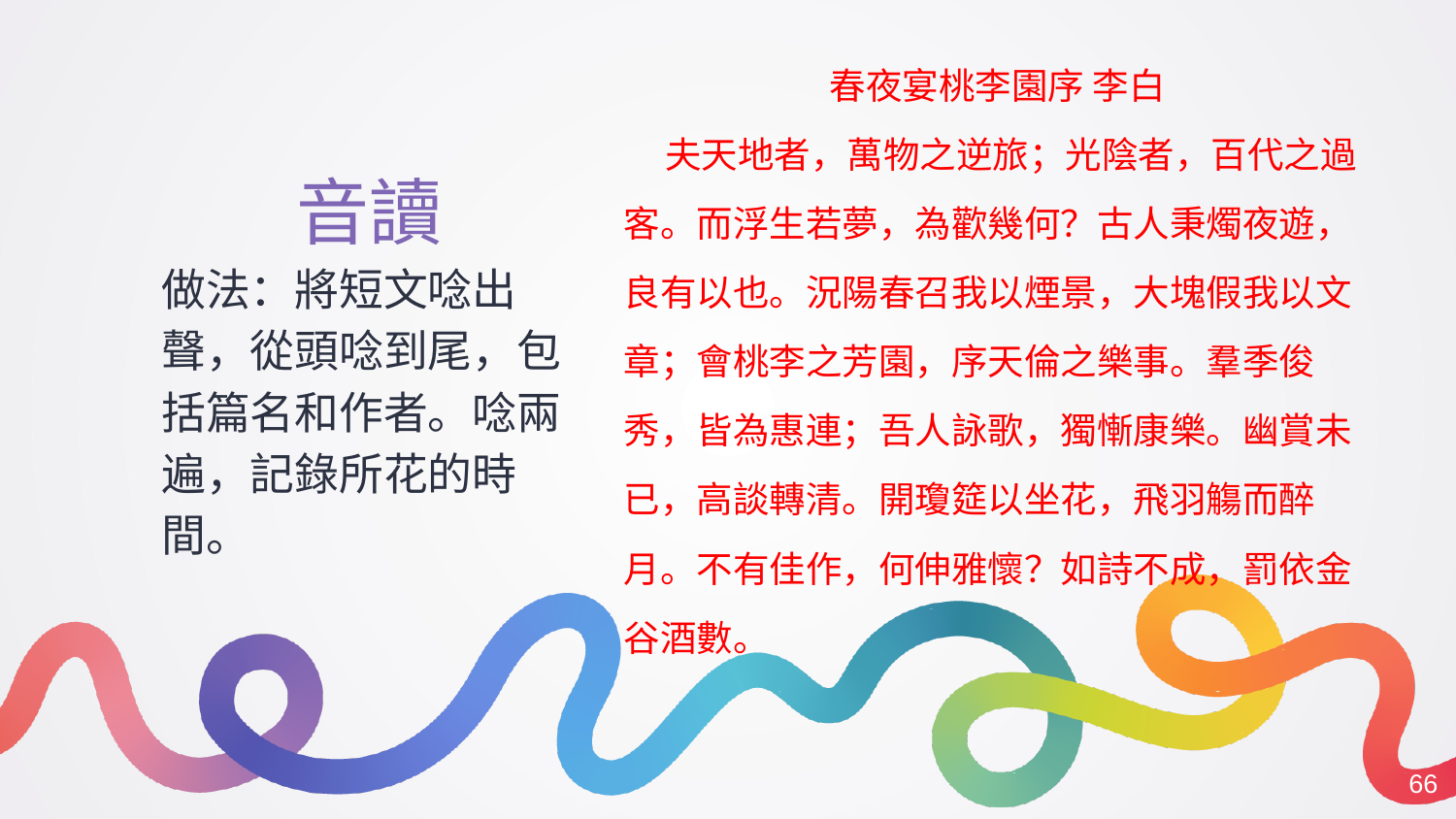

春夜宴桃李園序 李白
    夫天地者，萬物之逆旅；光陰者，百代之過客。而浮生若夢，為歡幾何？古人秉燭夜遊，良有以也。況陽春召我以煙景，大塊假我以文章；會桃李之芳園，序天倫之樂事。羣季俊秀，皆為惠連；吾人詠歌，獨慚康樂。幽賞未已，高談轉清。開瓊筵以坐花，飛羽觴而醉月。不有佳作，何伸雅懷？如詩不成，罰依金谷酒數。

# 音讀
做法：將短文唸出聲，從頭唸到尾，包括篇名和作者。唸兩遍，記錄所花的時間。

66